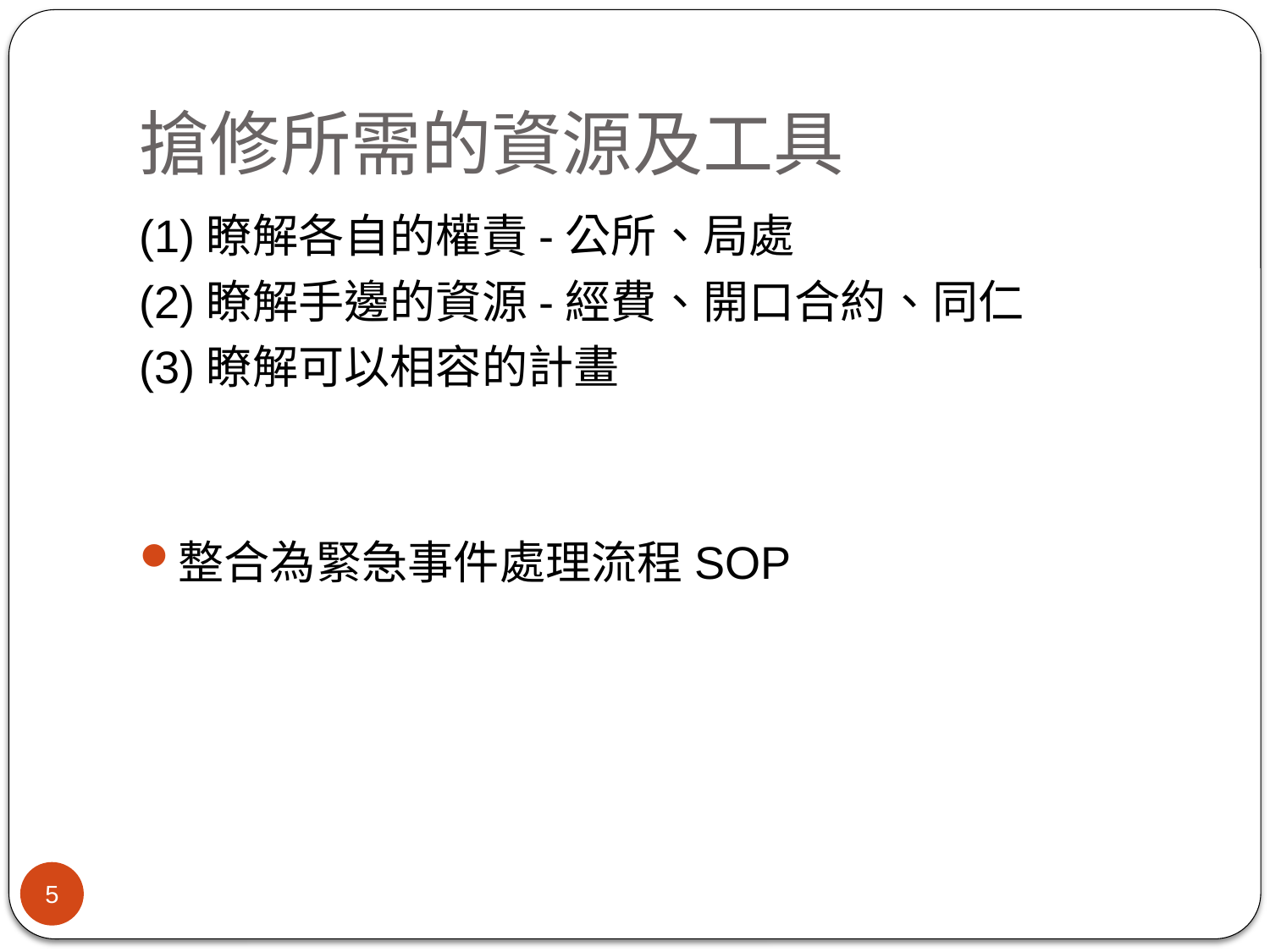

# 搶修所需的資源及工具
(1)瞭解各自的權責-公所、局處
(2)瞭解手邊的資源-經費、開口合約、同仁
(3)瞭解可以相容的計畫

整合為緊急事件處理流程SOP

5